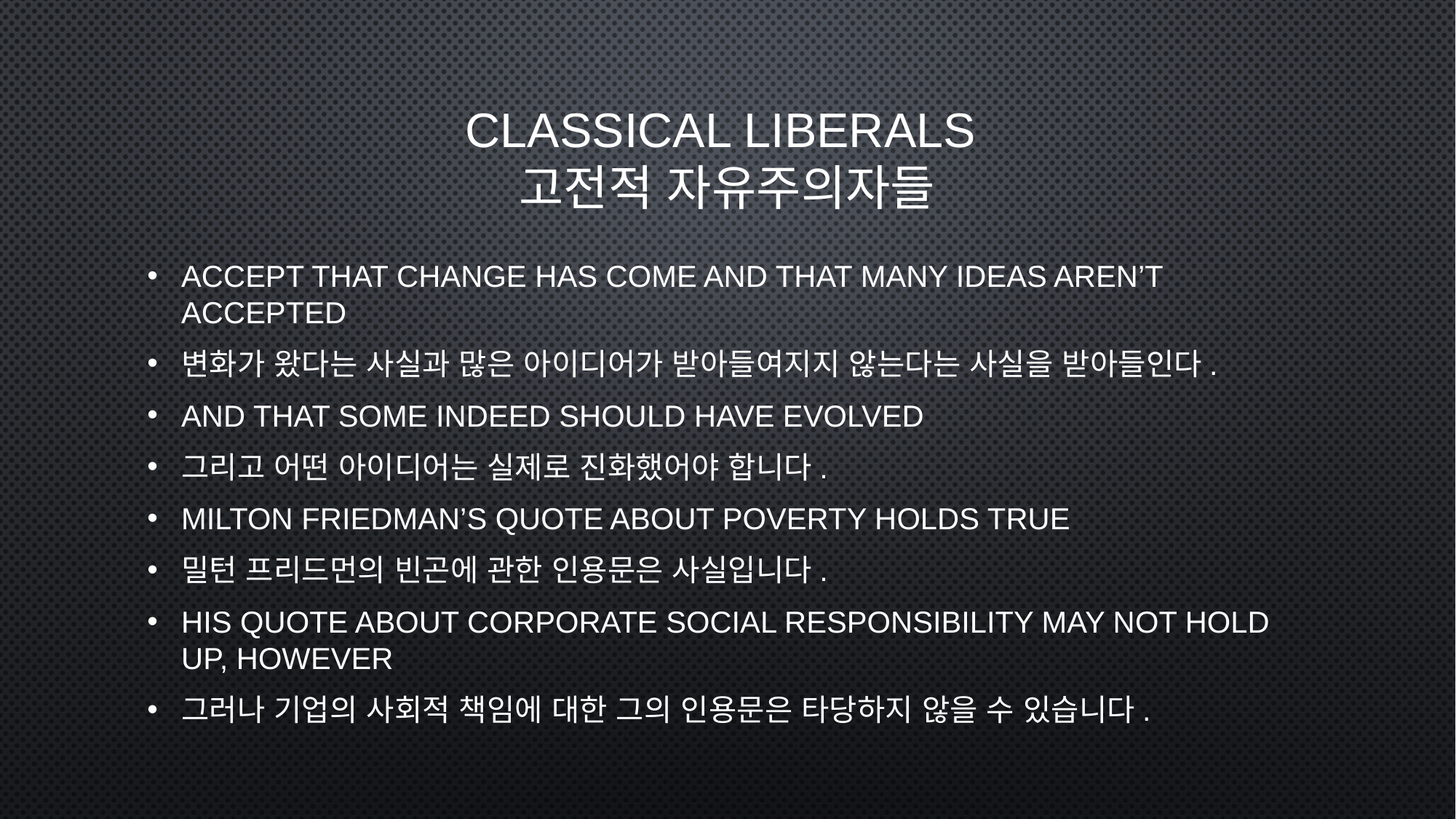

# Classical liberals 고전적 자유주의자들
Accept that change has come and that many ideas aren’t accepted
변화가 왔다는 사실과 많은 아이디어가 받아들여지지 않는다는 사실을 받아들인다.
And that some indeed should have evolved
그리고 어떤 아이디어는 실제로 진화했어야 합니다.
Milton Friedman’s quote about poverty holds true
밀턴 프리드먼의 빈곤에 관한 인용문은 사실입니다.
His quote about corporate social responsibility may not hold up, however
그러나 기업의 사회적 책임에 대한 그의 인용문은 타당하지 않을 수 있습니다.